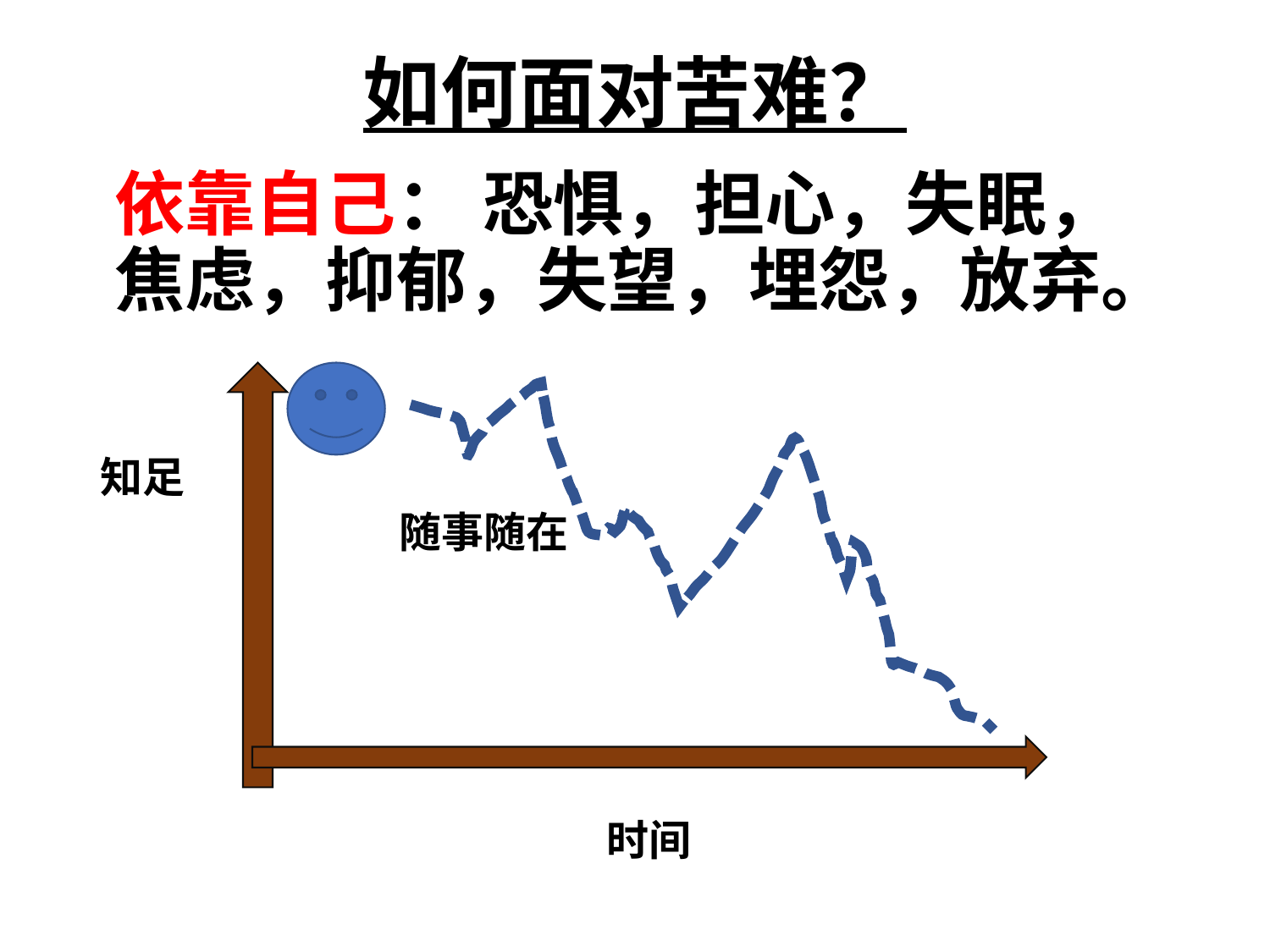

# 如何面对苦难？
依靠自己： 恐惧，担心，失眠，焦虑，抑郁，失望，埋怨，放弃。

知足
随事随在
时间